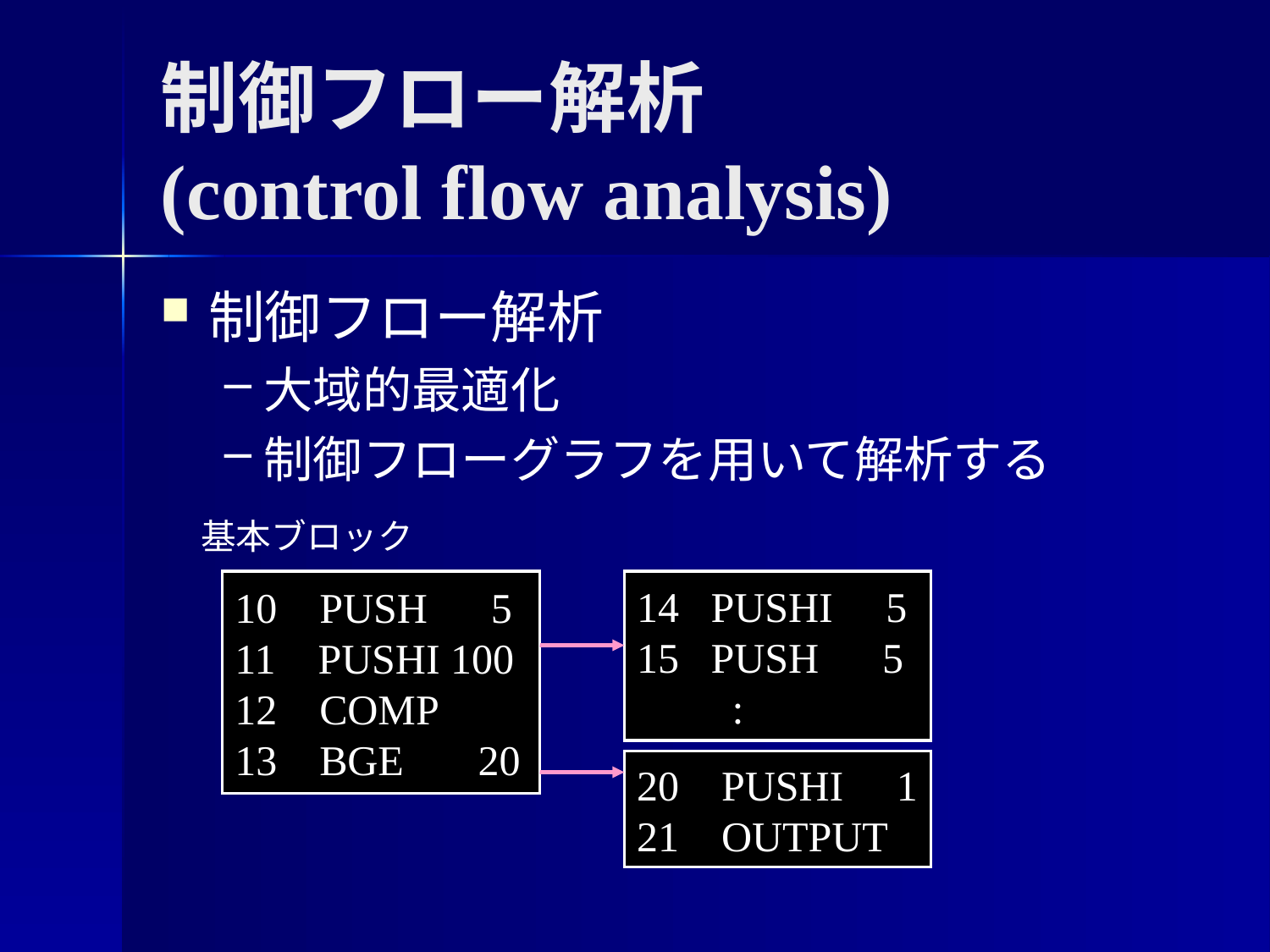

制御フロー解析
(control flow analysis)
制御フロー解析
大域的最適化
制御フローグラフを用いて解析する
基本ブロック
10    PUSH      5
11    PUSHI 100
12    COMP
13    BGE       20
14   PUSHI     5
15   PUSH      5
         :

20    PUSHI     1
21    OUTPUT